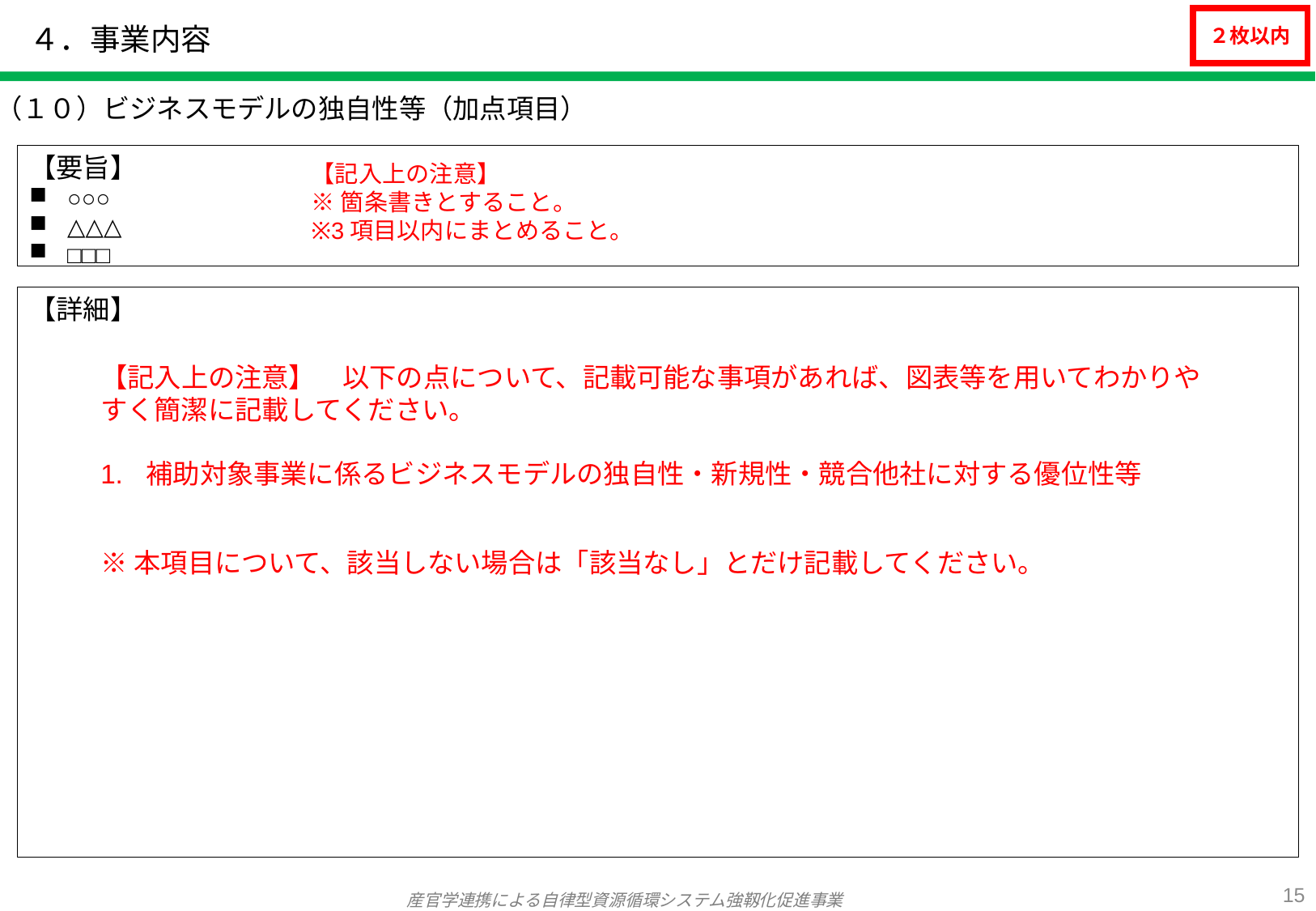

# ４．事業内容
２枚以内
（１０）ビジネスモデルの独自性等（加点項目）
【要旨】
○○○
△△△
□□□
【記入上の注意】
※箇条書きとすること。
※3項目以内にまとめること。
【詳細】
【記入上の注意】　以下の点について、記載可能な事項があれば、図表等を用いてわかりやすく簡潔に記載してください。

補助対象事業に係るビジネスモデルの独自性・新規性・競合他社に対する優位性等

※本項目について、該当しない場合は「該当なし」とだけ記載してください。
15